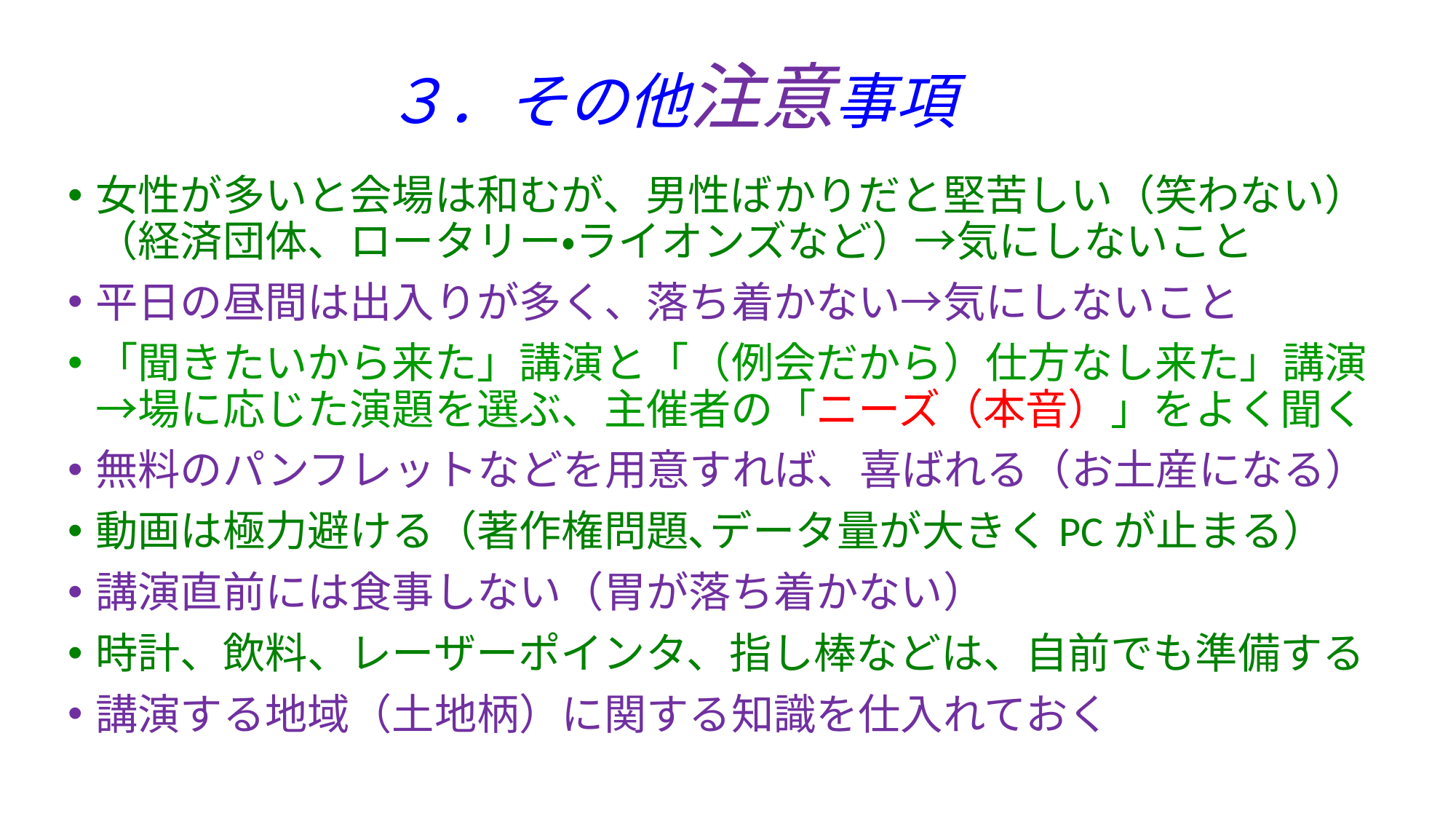

# ３．その他注意事項
女性が多いと会場は和むが、男性ばかりだと堅苦しい（笑わない）
（経済団体、ロータリー・ライオンズなど）→気にしないこと
平日の昼間は出入りが多く、落ち着かない→気にしないこと
「聞きたいから来た」講演と「（例会だから）仕方なし来た」講演→場に応じた演題を選ぶ、主催者の「ニーズ（本音）」をよく聞く
無料のパンフレットなどを用意すれば、喜ばれる（お土産になる）
動画は極力避ける（著作権問題､データ量が大きくPCが止まる）
講演直前には食事しない（胃が落ち着かない）
時計、飲料、レーザーポインタ、指し棒などは、自前でも準備する
講演する地域（土地柄）に関する知識を仕入れておく